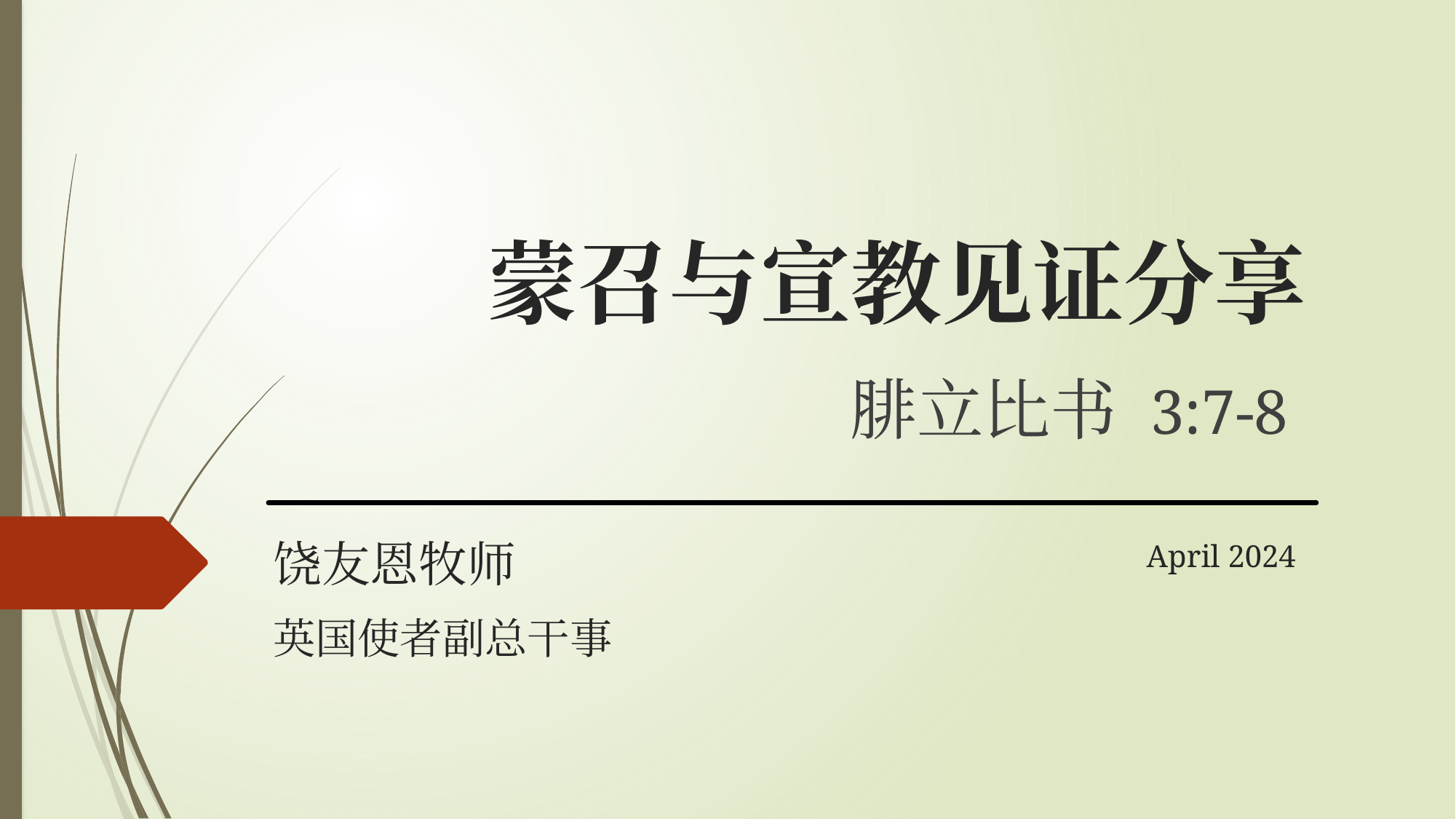

# 蒙召与宣教见证分享 腓立比书 3:7-8
饶友恩牧师
英国使者副总干事
April 2024